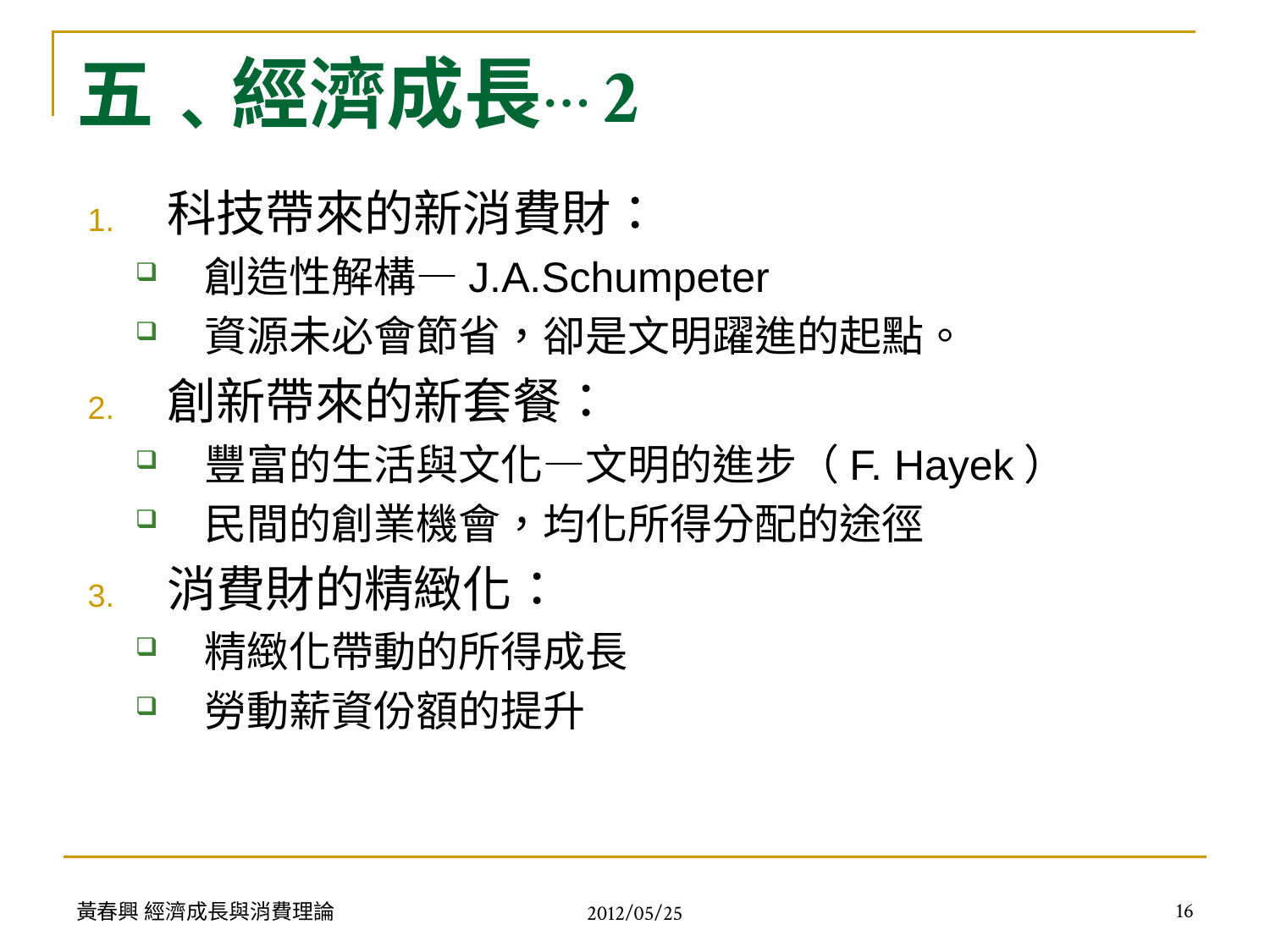

# 五﹑經濟成長…2
科技帶來的新消費財：
創造性解構—J.A.Schumpeter
資源未必會節省，卻是文明躍進的起點。
創新帶來的新套餐：
豐富的生活與文化—文明的進步（F. Hayek）
民間的創業機會，均化所得分配的途徑
消費財的精緻化：
精緻化帶動的所得成長
勞動薪資份額的提升
黃春興 經濟成長與消費理論
16
2012/05/25